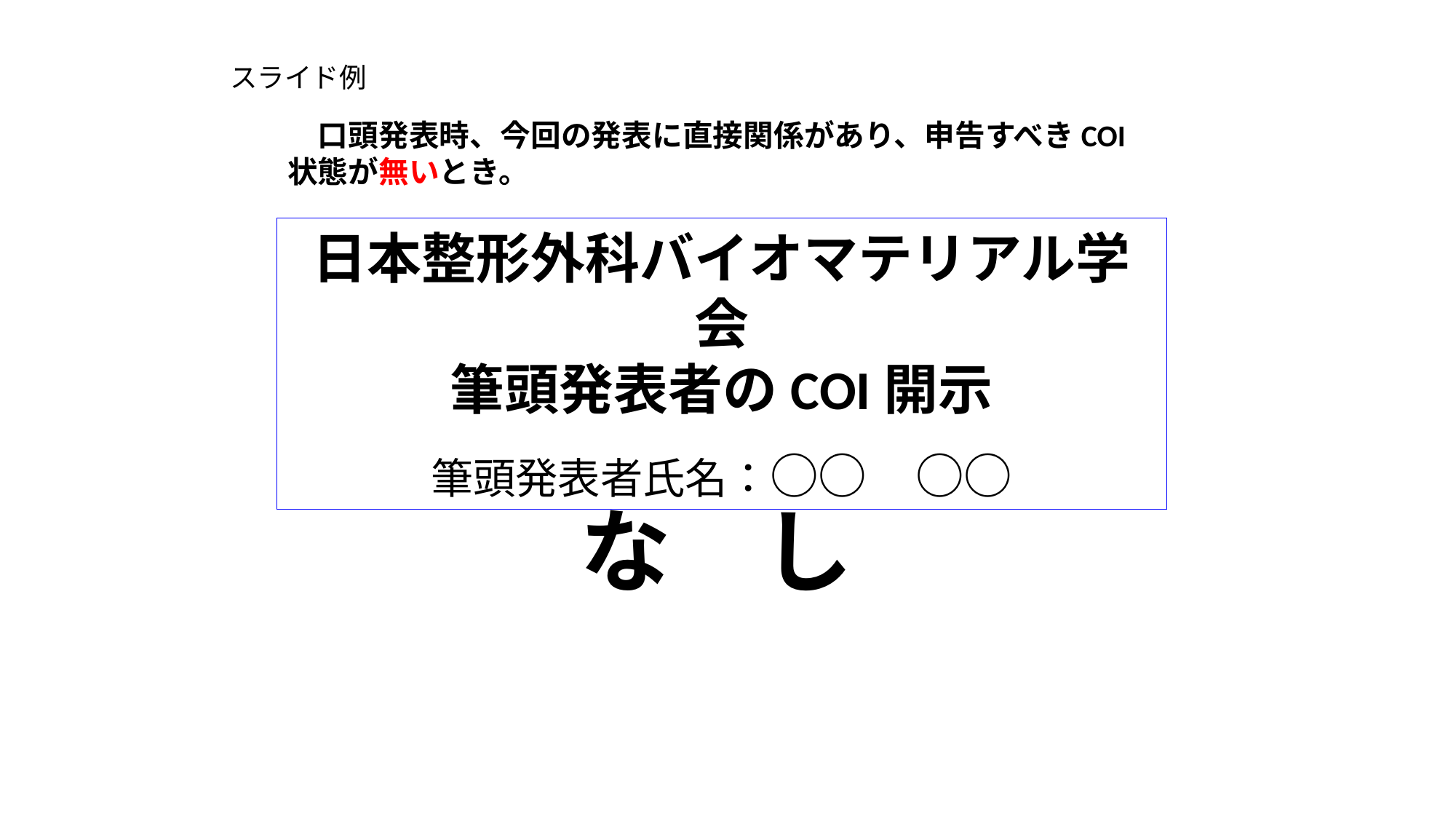

スライド例
　口頭発表時、今回の発表に直接関係があり、申告すべきCOI状態が無いとき。

日本整形外科バイオマテリアル学会
筆頭発表者のCOI開示

筆頭発表者氏名：○○　○○
な　し